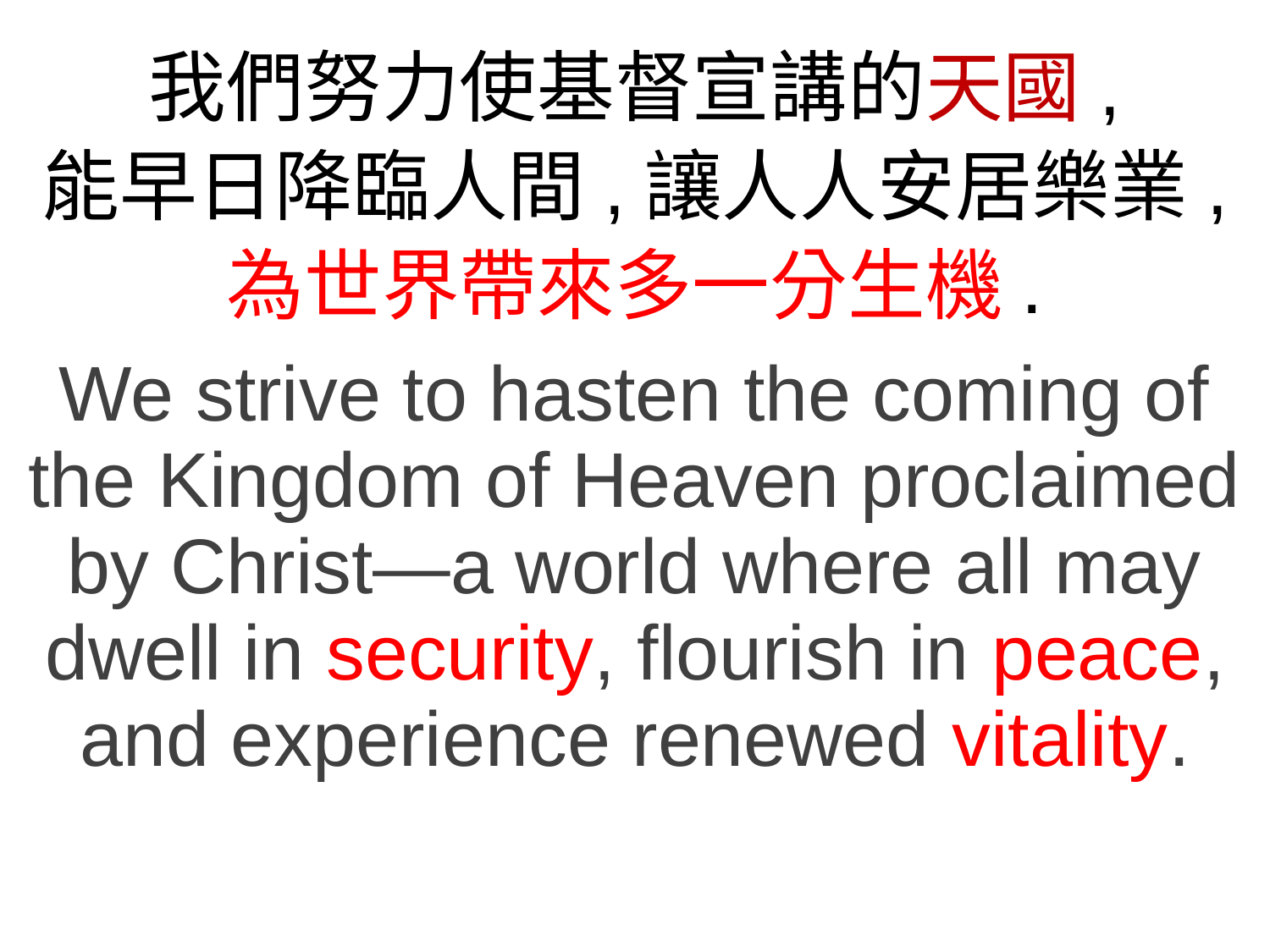

我們努力使基督宣講的天國,
能早日降臨人間,讓人人安居樂業,
為世界帶來多一分生機.
We strive to hasten the coming of the Kingdom of Heaven proclaimed by Christ—a world where all may dwell in security, flourish in peace, and experience renewed vitality.